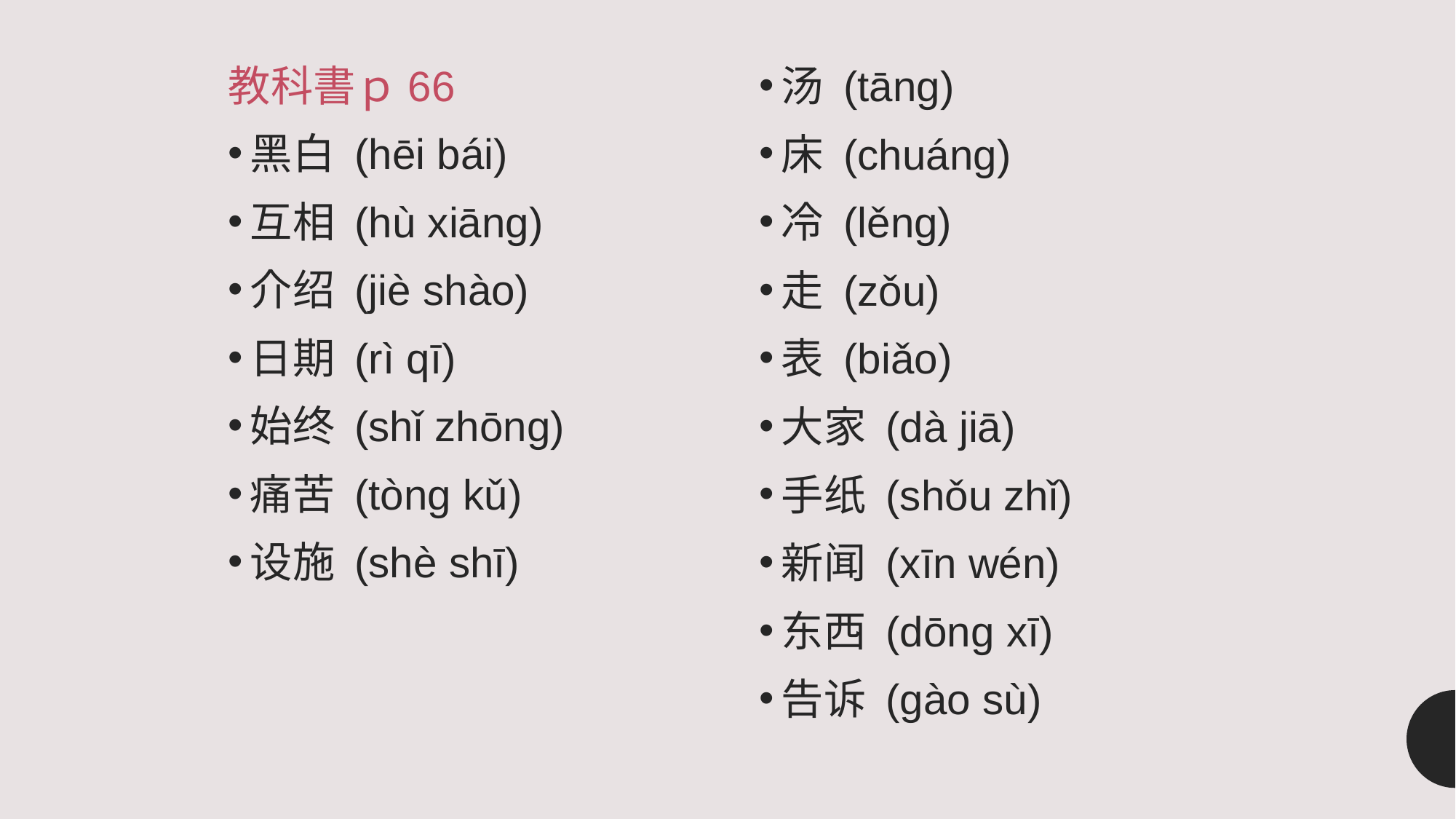

教科書ｐ66
黑白 (hēi bái)
互相 (hù xiāng)
介绍 (jiè shào)
日期 (rì qī)
始终 (shǐ zhōng)
痛苦 (tòng kǔ)
设施 (shè shī)

汤 (tāng)
床 (chuáng)
冷 (lěng)
走 (zǒu)
表 (biǎo)
大家 (dà jiā)
手纸 (shǒu zhǐ)
新闻 (xīn wén)
东西 (dōng xī)
告诉 (gào sù)